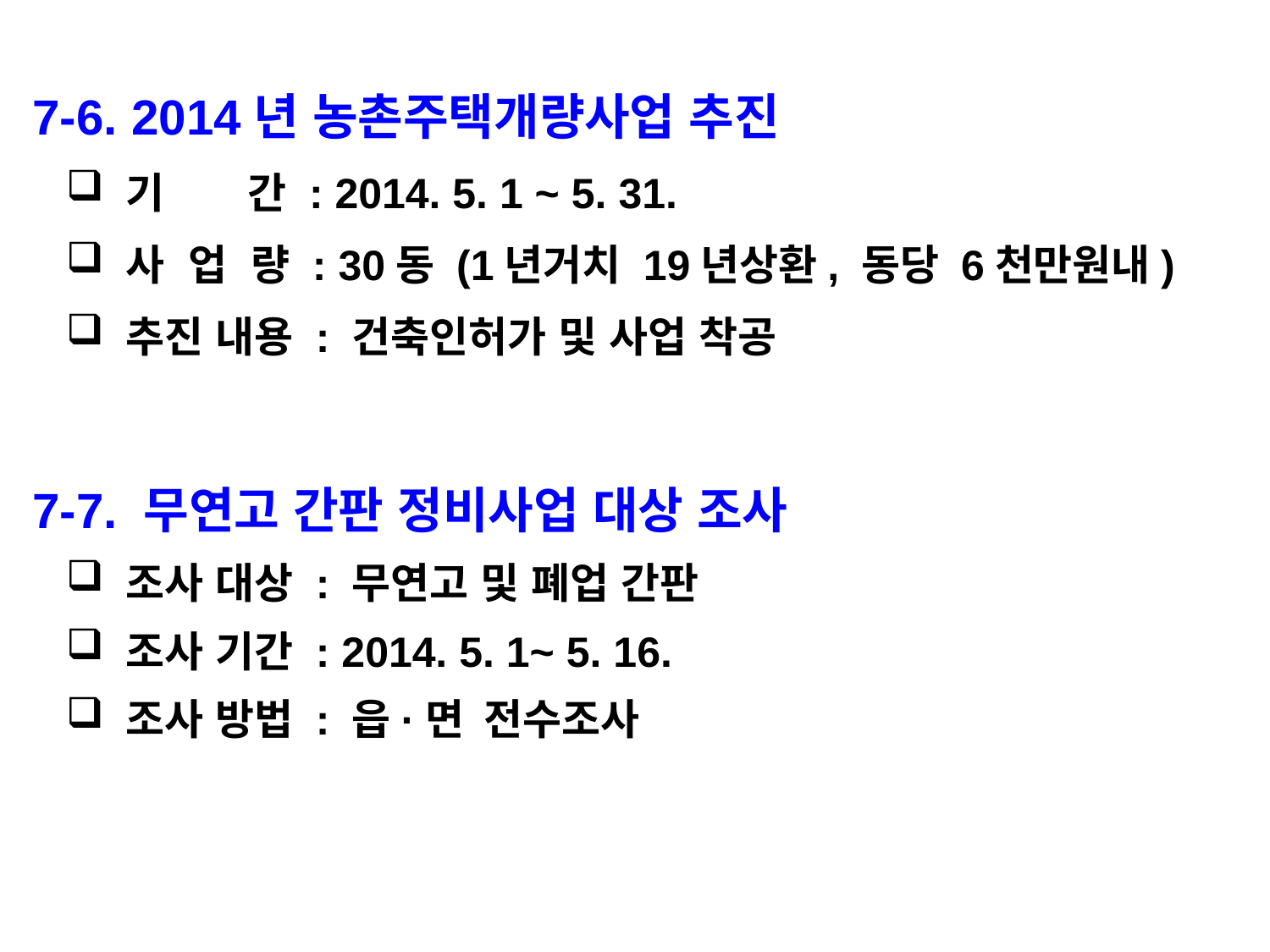

7-6. 2014년 농촌주택개량사업 추진
 기       간 : 2014. 5. 1 ~ 5. 31.
 사  업  량 : 30동 (1년거치 19년상환, 동당 6천만원내)
 추진 내용 : 건축인허가 및 사업 착공

7-7. 무연고 간판 정비사업 대상 조사
 조사 대상 : 무연고 및 폐업 간판
 조사 기간 : 2014. 5. 1~ 5. 16.
 조사 방법 : 읍·면   전수조사